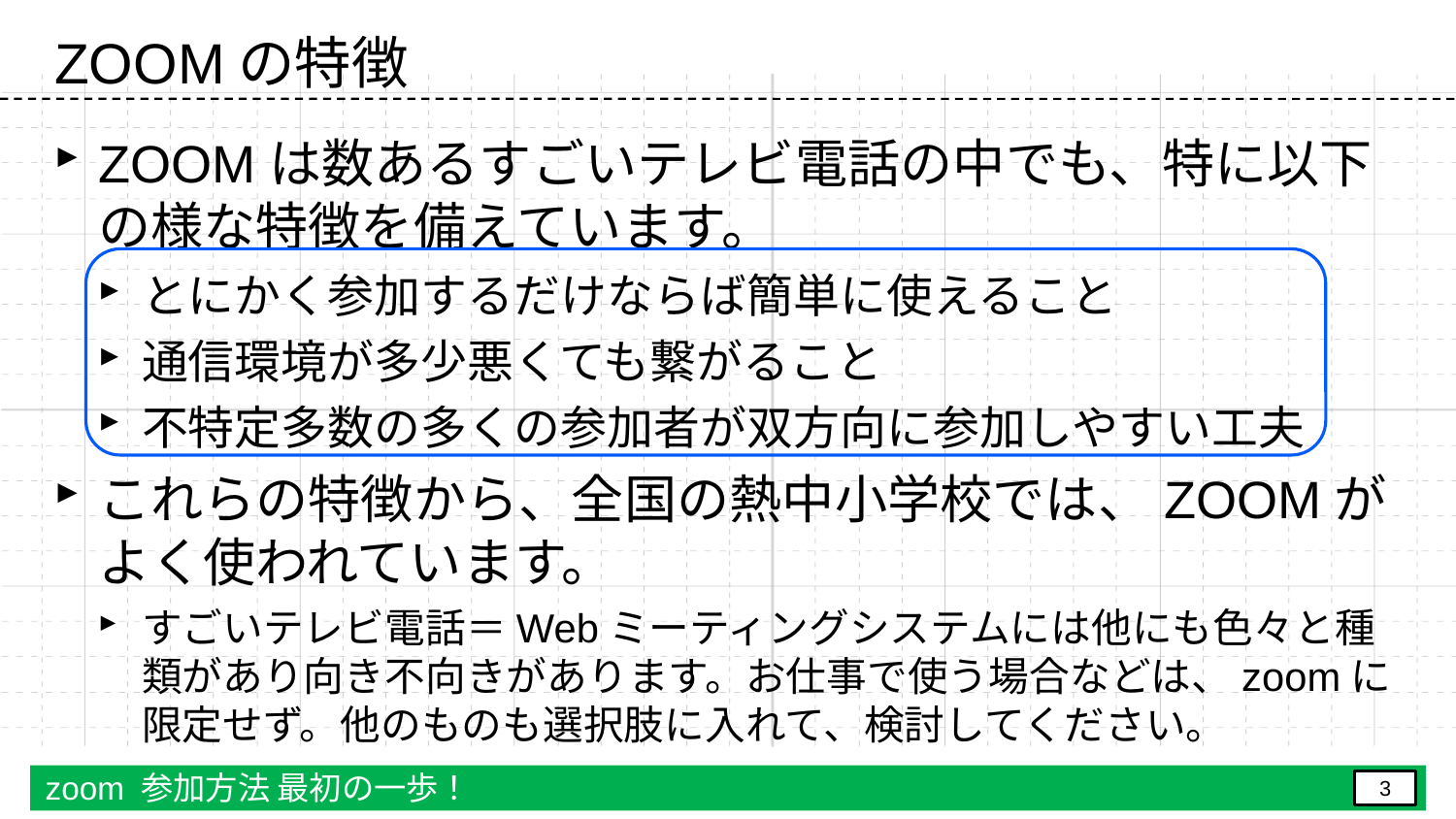

# ZOOMの特徴
ZOOMは数あるすごいテレビ電話の中でも、特に以下の様な特徴を備えています。
とにかく参加するだけならば簡単に使えること
通信環境が多少悪くても繋がること
不特定多数の多くの参加者が双方向に参加しやすい工夫
これらの特徴から、全国の熱中小学校では、ZOOMがよく使われています。
すごいテレビ電話＝Webミーティングシステムには他にも色々と種類があり向き不向きがあります。お仕事で使う場合などは、zoomに限定せず。他のものも選択肢に入れて、検討してください。

zoom 参加方法 最初の一歩！
3